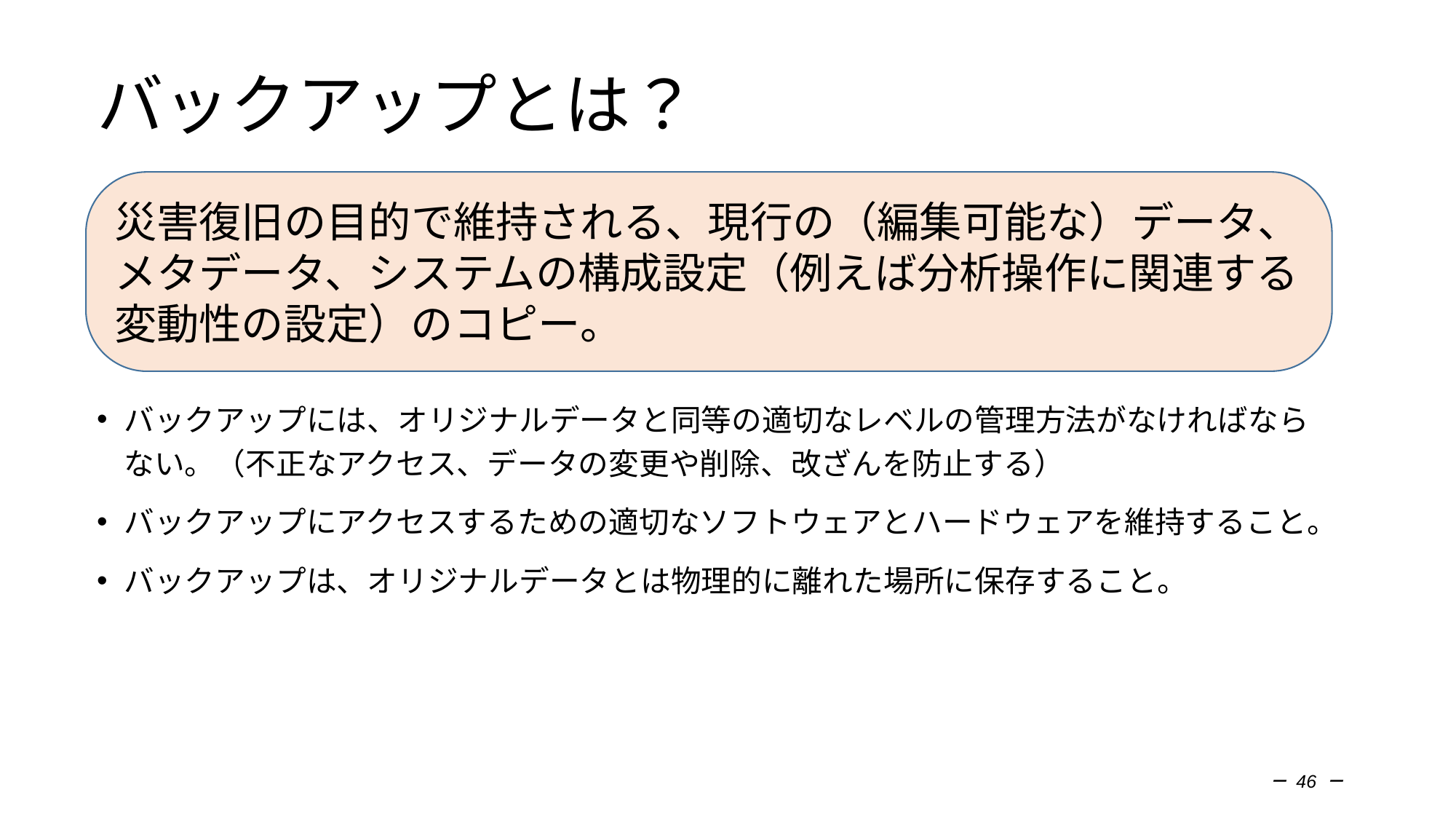

# バックアップとは？
災害復旧の目的で維持される、現行の（編集可能な）データ、メタデータ、システムの構成設定（例えば分析操作に関連する変動性の設定）のコピー。
バックアップには、オリジナルデータと同等の適切なレベルの管理方法がなければならない。（不正なアクセス、データの変更や削除、改ざんを防止する）
バックアップにアクセスするための適切なソフトウェアとハードウェアを維持すること。
バックアップは、オリジナルデータとは物理的に離れた場所に保存すること。
－ 46 －